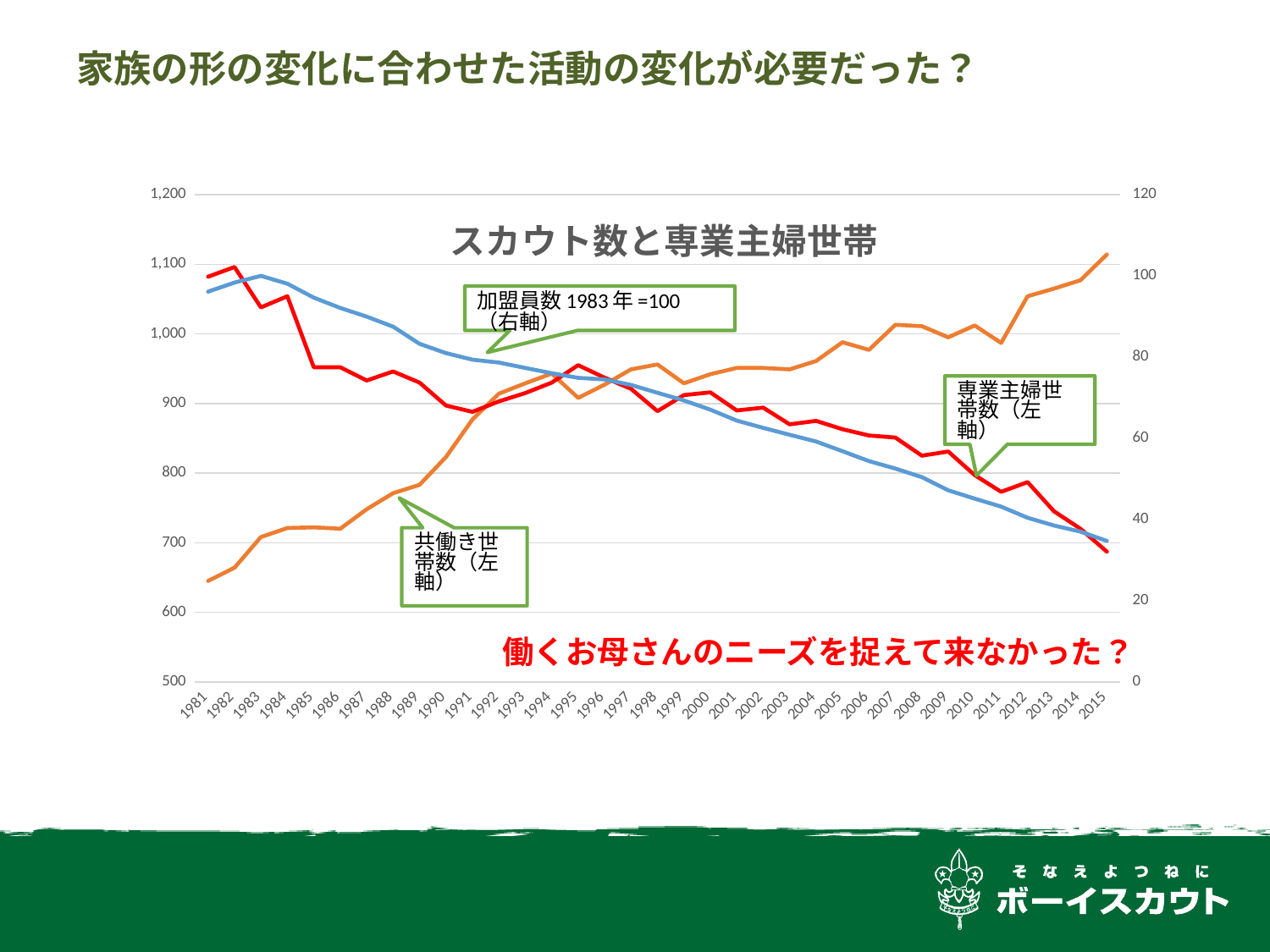

# 家族の形の変化に合わせた活動の変化が必要だった？

### Chart: スカウト数と専業主婦世帯

| Category |  |  |  |
|---|---|---|---|
| 1981 | 645.0 | 1082.0 | 96.11127008750395 |
| 1982 | 664.0 | 1096.0 | 98.33968402186846 |
| 1983 | 708.0 | 1038.0 | 100.0 |
| 1984 | 721.0 | 1054.0 | 98.06888865460789 |
| 1985 | 722.0 | 952.0 | 94.63590222449787 |
| 1986 | 720.0 | 952.0 | 92.09753452716237 |
| 1987 | 748.0 | 933.0 | 89.95918490293236 |
| 1988 | 771.0 | 946.0 | 87.48527794930494 |
| 1989 | 783.0 | 930.0 | 83.26400289169685 |
| 1990 | 823.0 | 897.0 | 80.97293552419535 |
| 1991 | 877.0 | 888.0 | 79.35900718405924 |
| 1992 | 914.0 | 903.0 | 78.63879392141212 |
| 1993 | 929.0 | 915.0 | 77.31915598596342 |
| 1994 | 943.0 | 930.0 | 76.02120577736946 |
| 1995 | 908.0 | 955.0 | 74.88019037004682 |
| 1996 | 927.0 | 937.0 | 74.48499179179782 |
| 1997 | 949.0 | 921.0 | 73.13041251863768 |
| 1998 | 956.0 | 889.0 | 71.19809629953146 |
| 1999 | 929.0 | 912.0 | 69.32180670813439 |
| 2000 | 942.0 | 916.0 | 67.03917345663207 |
| 2001 | 951.0 | 890.0 | 64.35140141873879 |
| 2002 | 951.0 | 894.0 | 62.559452987333756 |
| 2003 | 949.0 | 870.0 | 60.866906637348045 |
| 2004 | 961.0 | 875.0 | 59.204482130216725 |
| 2005 | 988.0 | 863.0 | 56.815819991867095 |
| 2006 | 977.0 | 854.0 | 54.359684925523744 |
| 2007 | 1013.0 | 851.0 | 52.52646956940817 |
| 2008 | 1011.0 | 825.0 | 50.41402473003289 |
| 2009 | 995.0 | 831.0 | 47.17924002590478 |
| 2010 | 1012.0 | 797.0 | 45.118002319381986 |
| 2011 | 987.0 | 773.0 | 43.156166694278355 |
| 2012 | 1054.0 | 787.0 | 40.40483756796219 |
| 2013 | 1065.0 | 745.0 | 38.500233444282124 |
| 2014 | 1077.0 | 720.0 | 36.99323764627921 |
| 2015 | 1114.0 | 687.0 | 34.694037381206975 |
働くお母さんのニーズを捉えて来なかった？